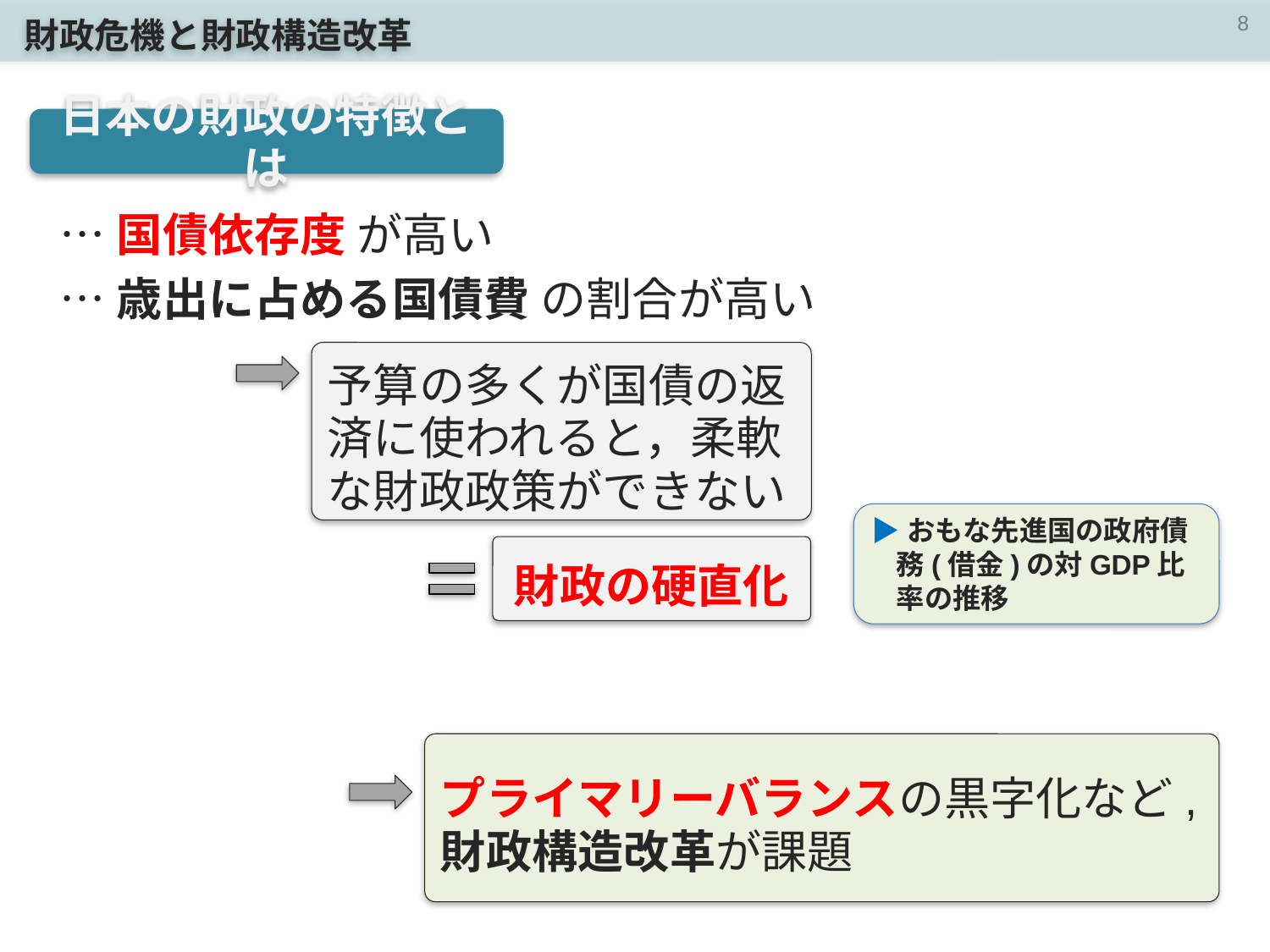

財政危機と財政構造改革
日本の財政の特徴とは
 …国債依存度 が高い
 …歳出に占める国債費 の割合が高い
予算の多くが国債の返済に使われると，柔軟な財政政策ができない

▶おもな先進国の政府債務(借金)の対GDP比率の推移
財政の硬直化

プライマリーバランスの黒字化など,財政構造改革が課題